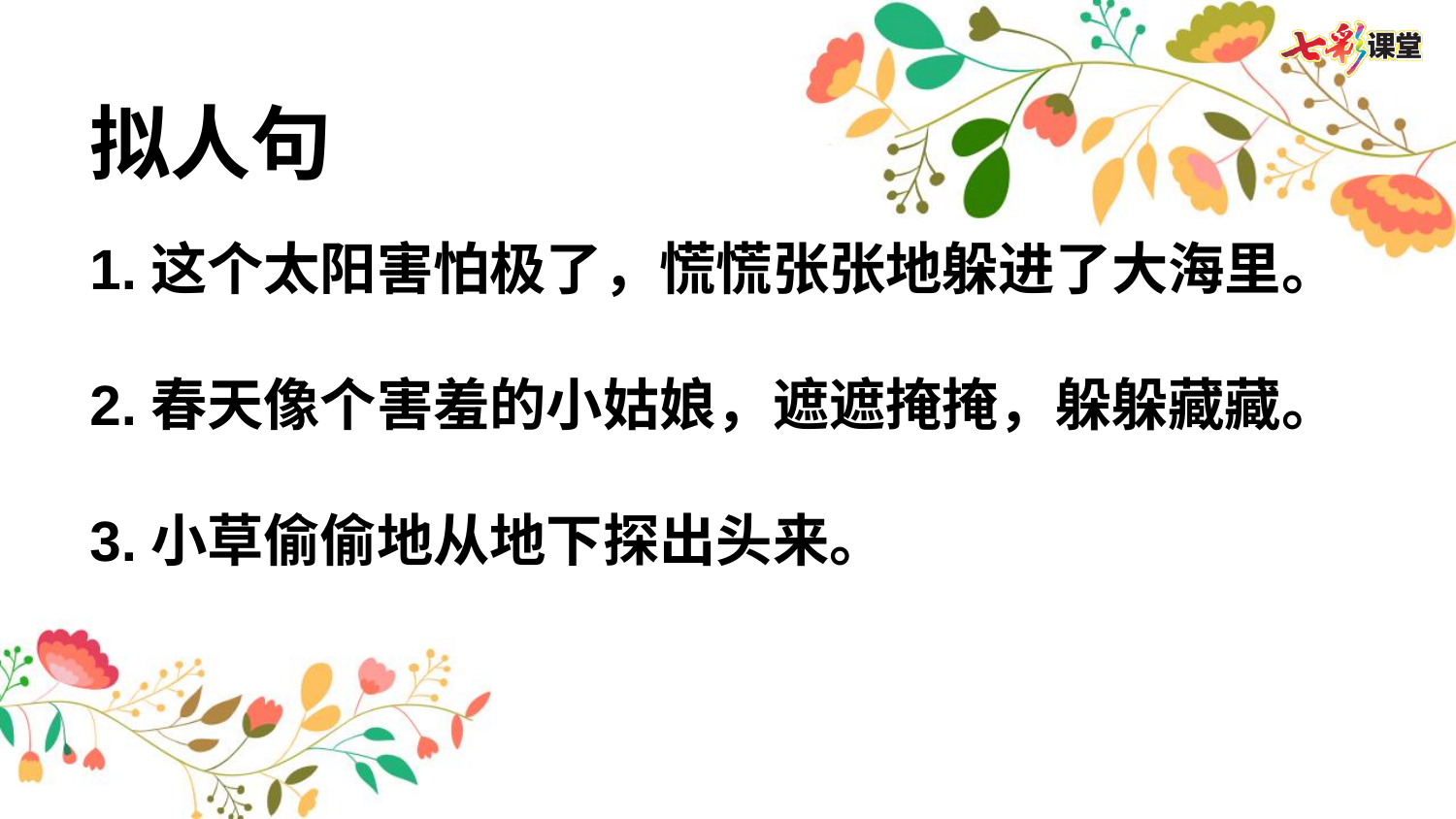

拟人句
1.这个太阳害怕极了，慌慌张张地躲进了大海里。

2.春天像个害羞的小姑娘，遮遮掩掩，躲躲藏藏。

3.小草偷偷地从地下探出头来。